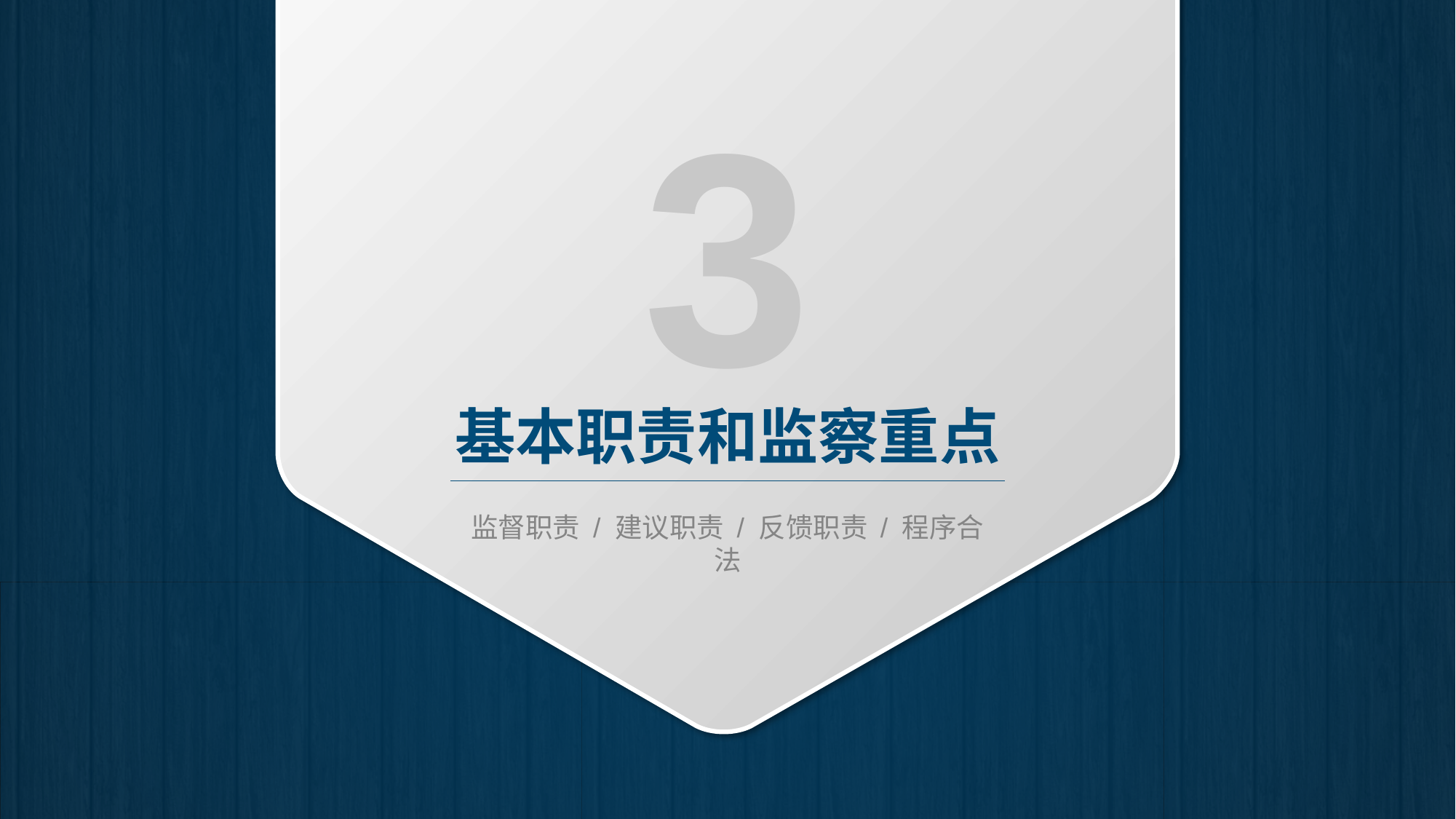

3
基本职责和监察重点
监督职责 / 建议职责 / 反馈职责 / 程序合法